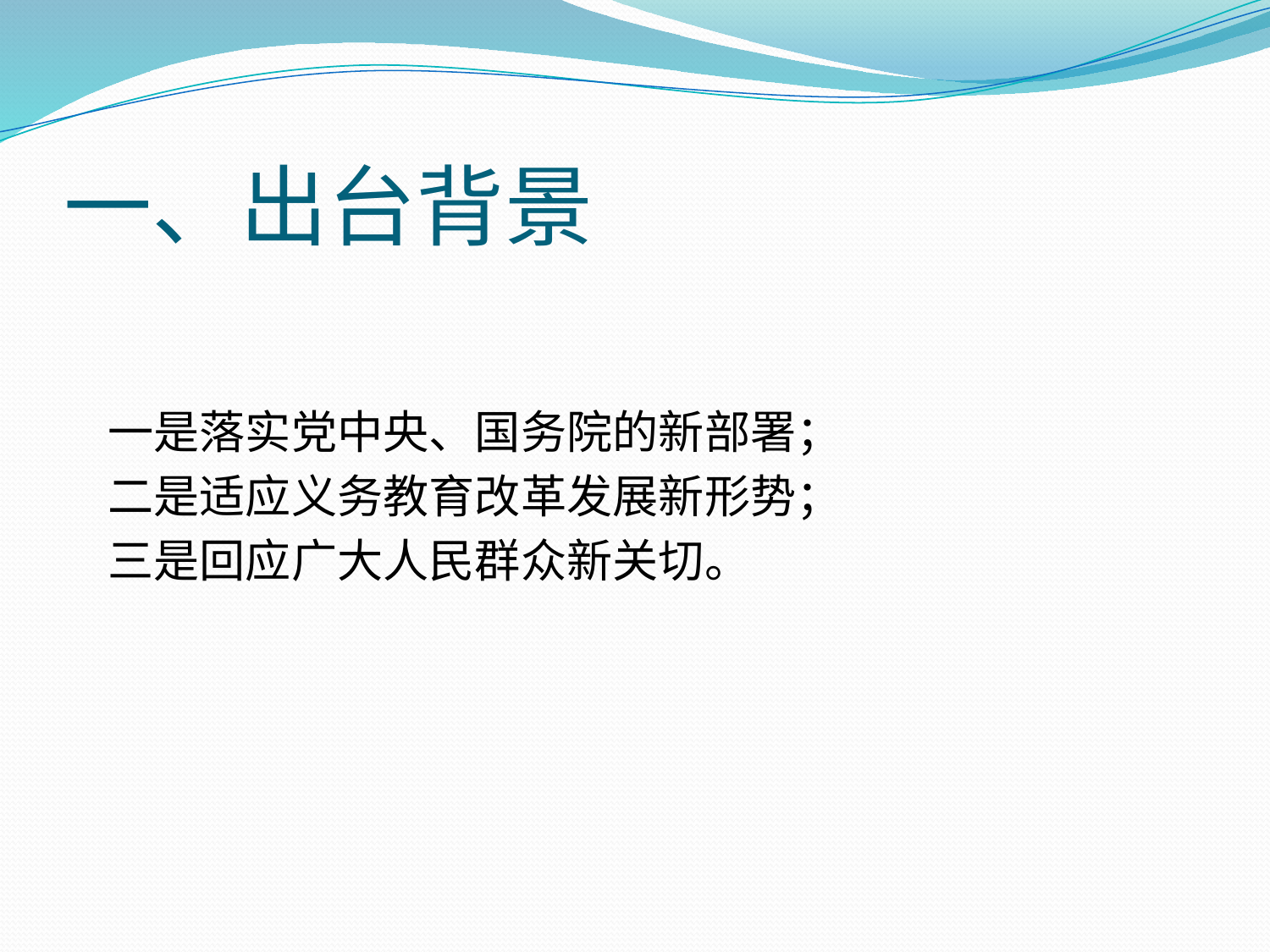

# 一、出台背景

  一是落实党中央、国务院的新部署；
  二是适应义务教育改革发展新形势；
  三是回应广大人民群众新关切。